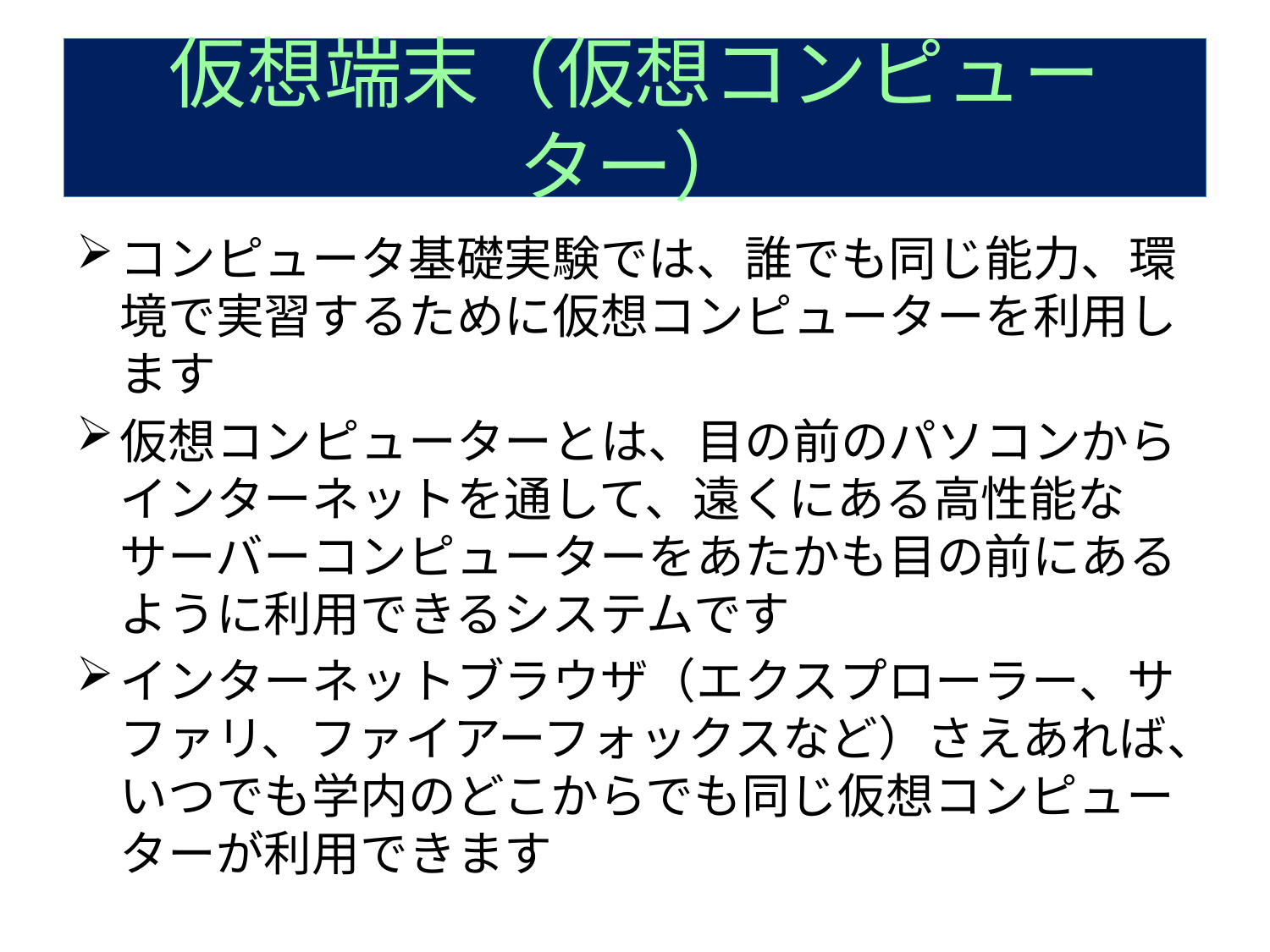

# 仮想端末（仮想コンピューター）
コンピュータ基礎実験では、誰でも同じ能力、環境で実習するために仮想コンピューターを利用します
仮想コンピューターとは、目の前のパソコンからインターネットを通して、遠くにある高性能なサーバーコンピューターをあたかも目の前にあるように利用できるシステムです
インターネットブラウザ（エクスプローラー、サファリ、ファイアーフォックスなど）さえあれば、いつでも学内のどこからでも同じ仮想コンピューターが利用できます